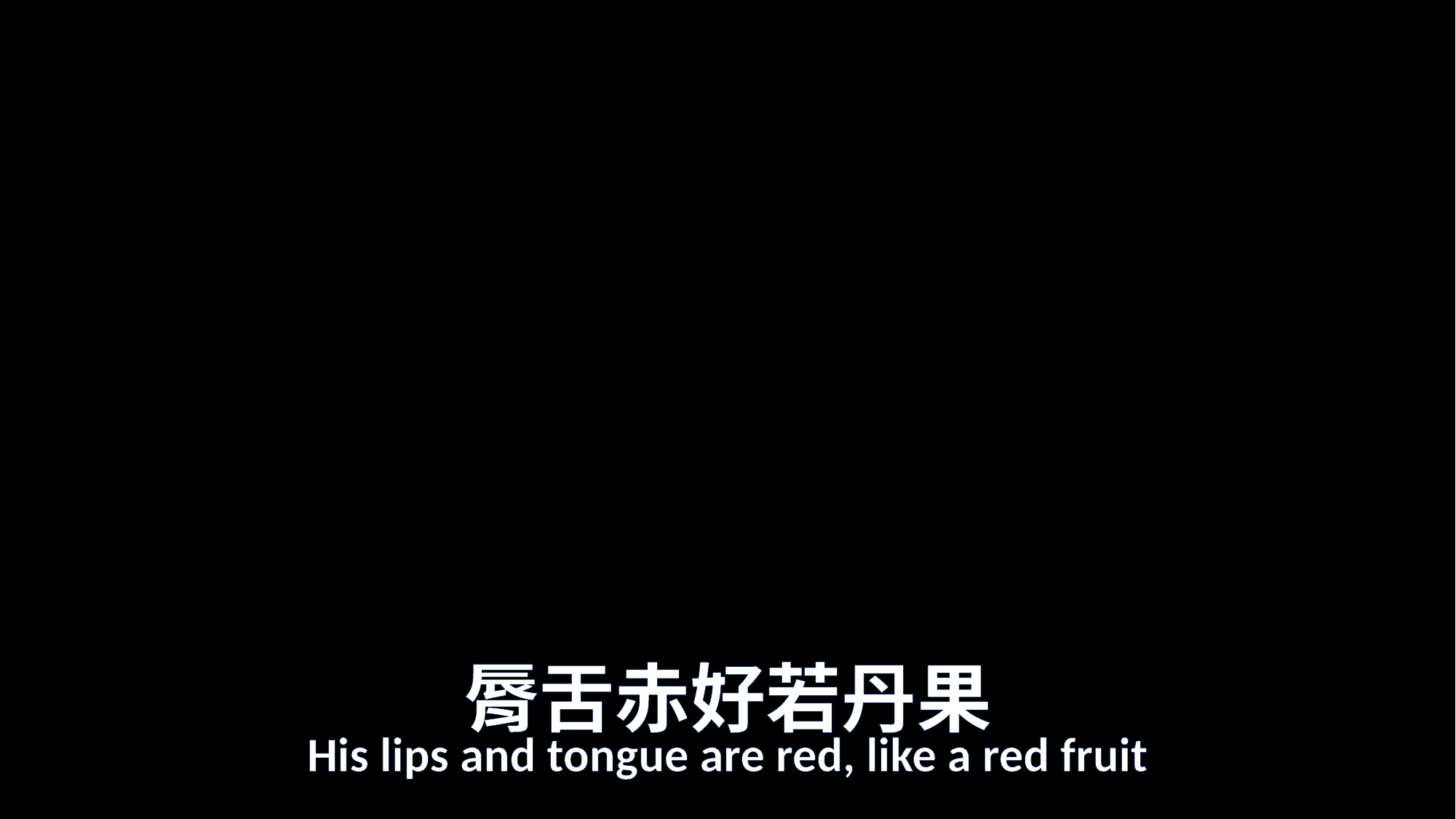

# 脣舌赤好若丹果
His lips and tongue are red, like a red fruit